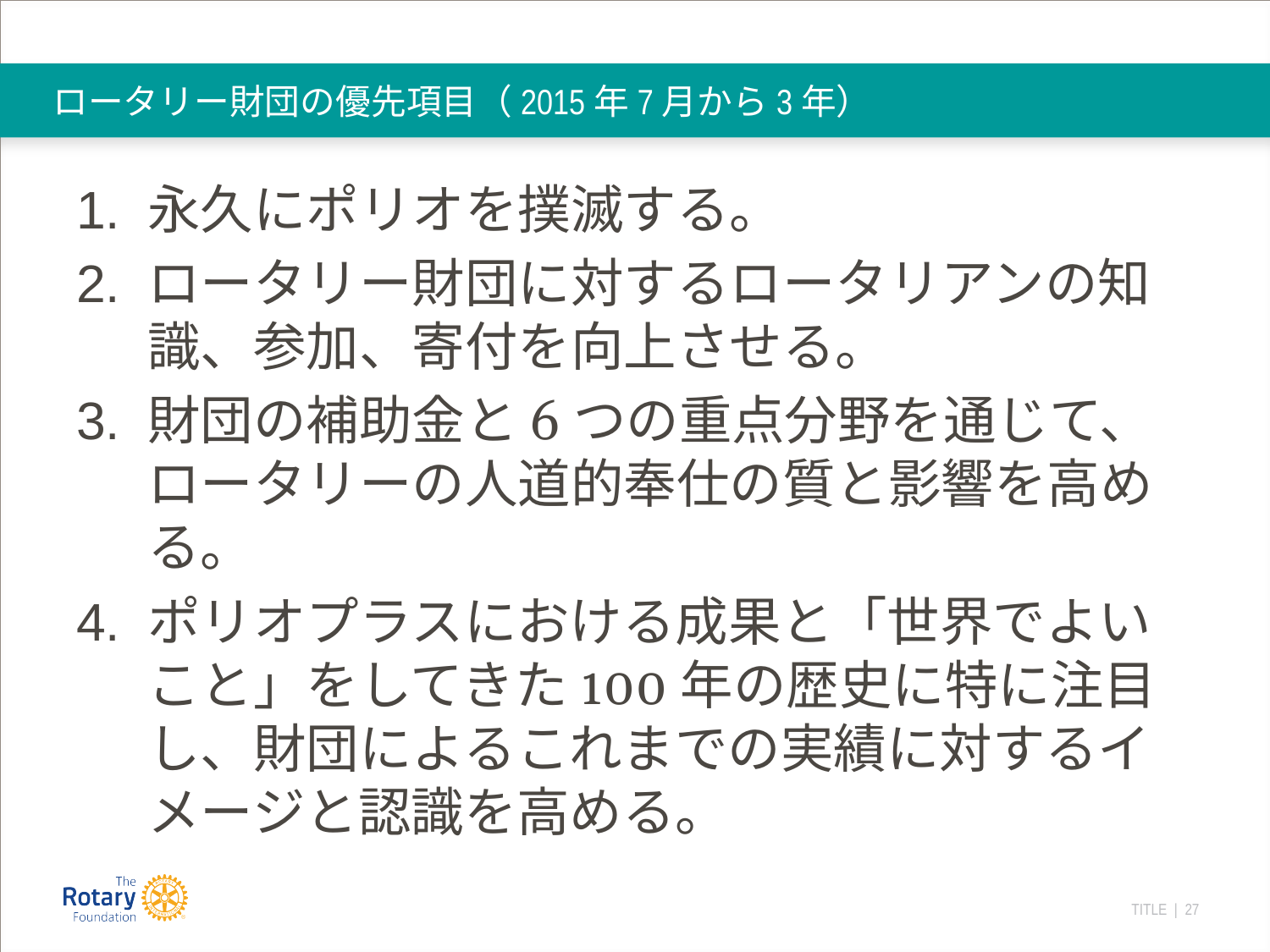

# ロータリー財団の優先項目（2015年7月から3年）
永久にポリオを撲滅する。
ロータリー財団に対するロータリアンの知識、参加、寄付を向上させる。
財団の補助金と6つの重点分野を通じて、ロータリーの人道的奉仕の質と影響を高める。
ポリオプラスにおける成果と「世界でよいこと」をしてきた100年の歴史に特に注目し、財団によるこれまでの実績に対するイメージと認識を高める。